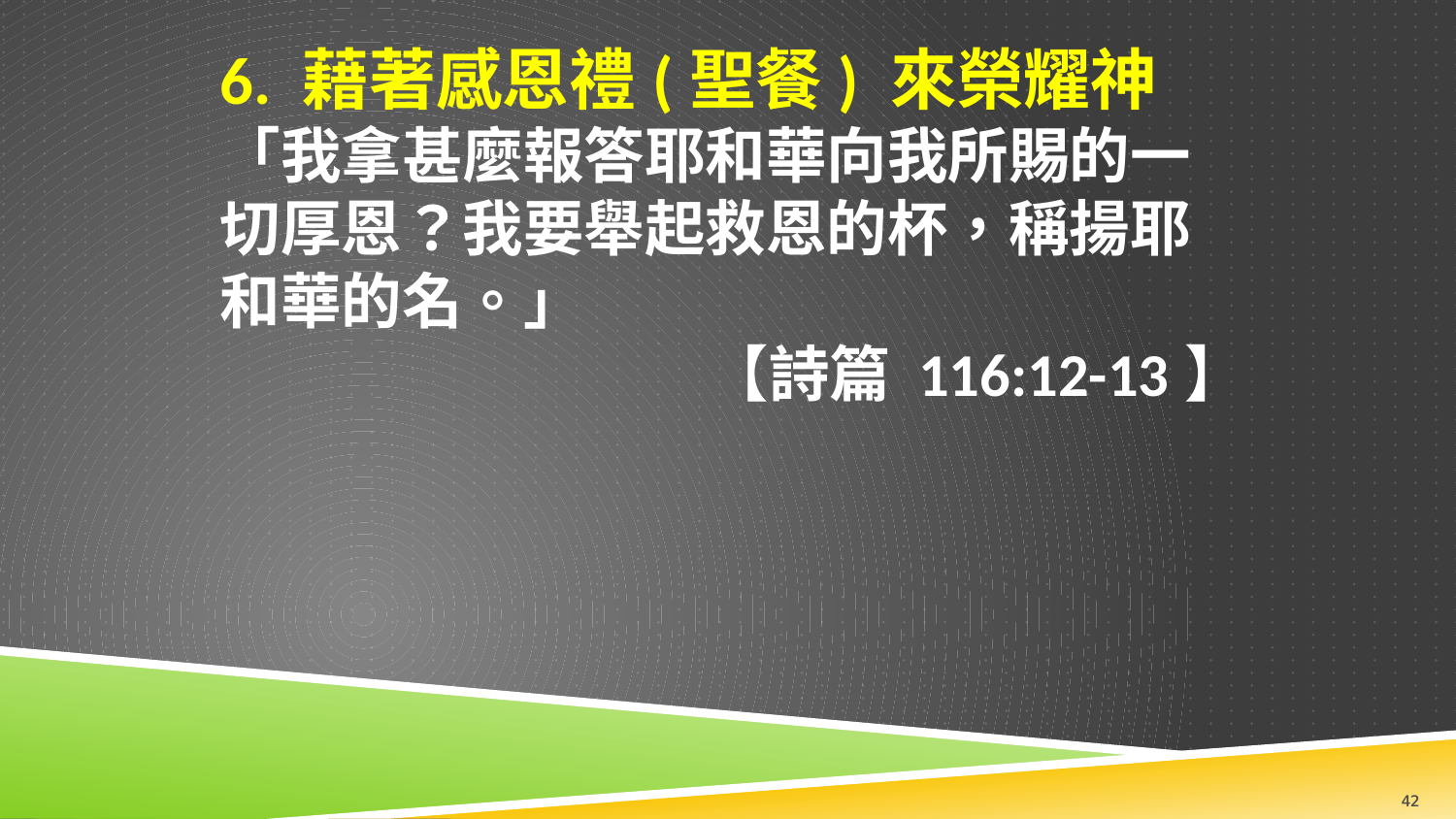

6. 藉著感恩禮(聖餐) 來榮耀神
「我拿甚麼報答耶和華向我所賜的一切厚恩？我要舉起救恩的杯，稱揚耶和華的名。」
			【詩篇 116:12-13】
42